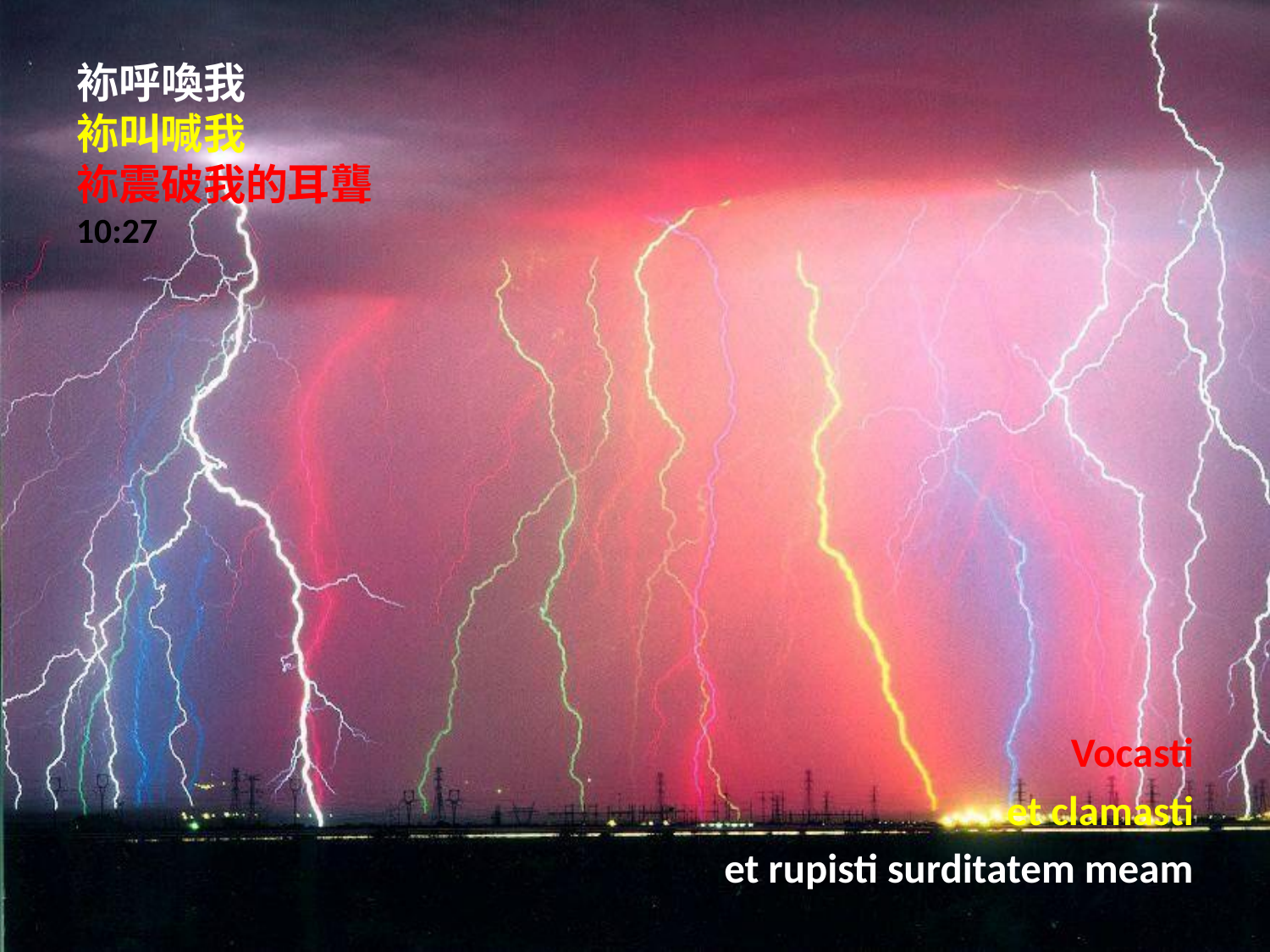

# 袮呼喚我 袮叫喊我 袮震破我的耳聾 10:27
Vocasti
 et clamasti
 et rupisti surditatem meam